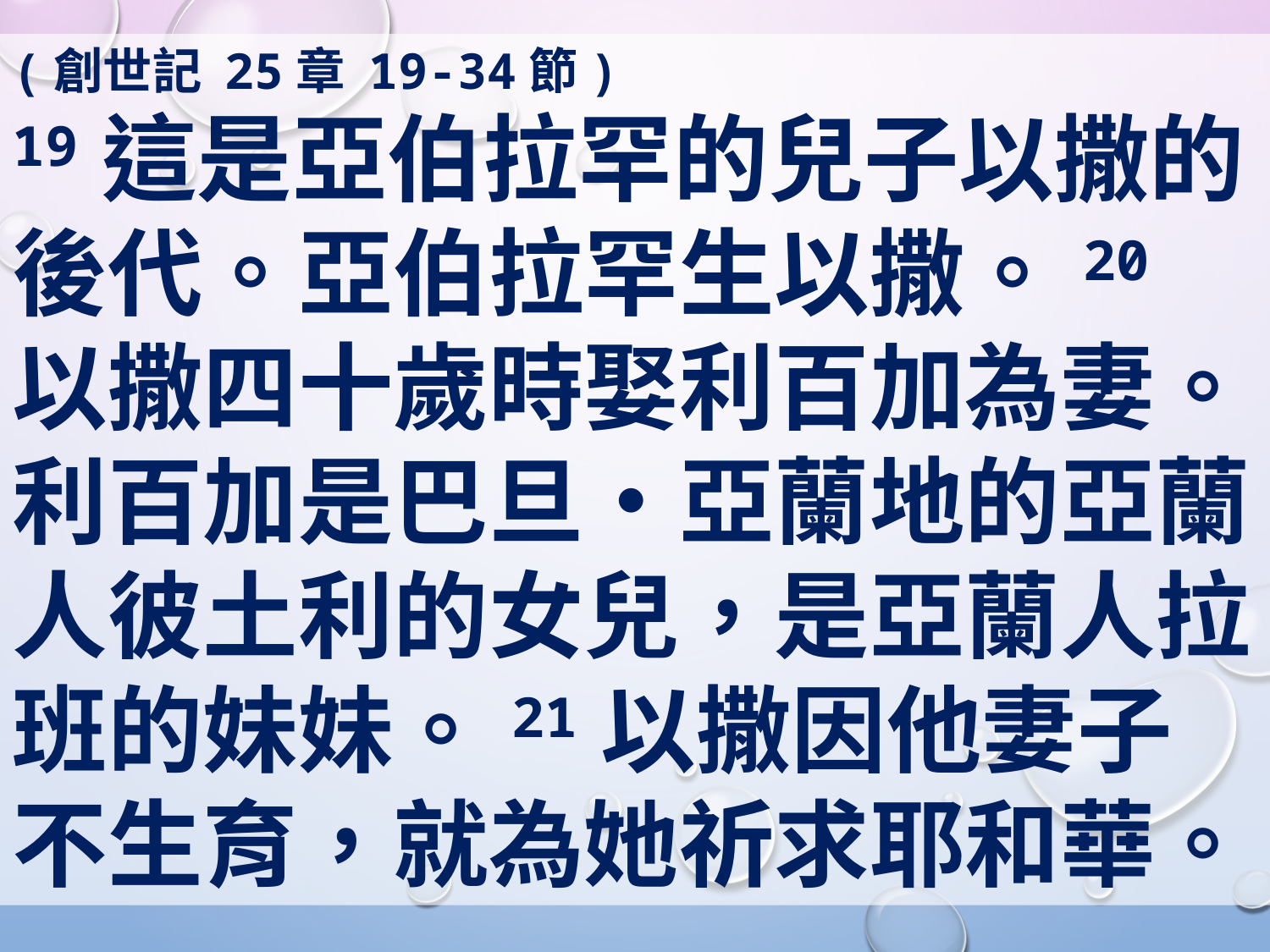

(創世記 25章 19-34節)
19這是亞伯拉罕的兒子以撒的後代。亞伯拉罕生以撒。20以撒四十歲時娶利百加為妻。 利百加是巴旦‧亞蘭地的亞蘭人彼土利的女兒，是亞蘭人拉班的妹妹。21以撒因他妻子 不生育，就為她祈求耶和華。